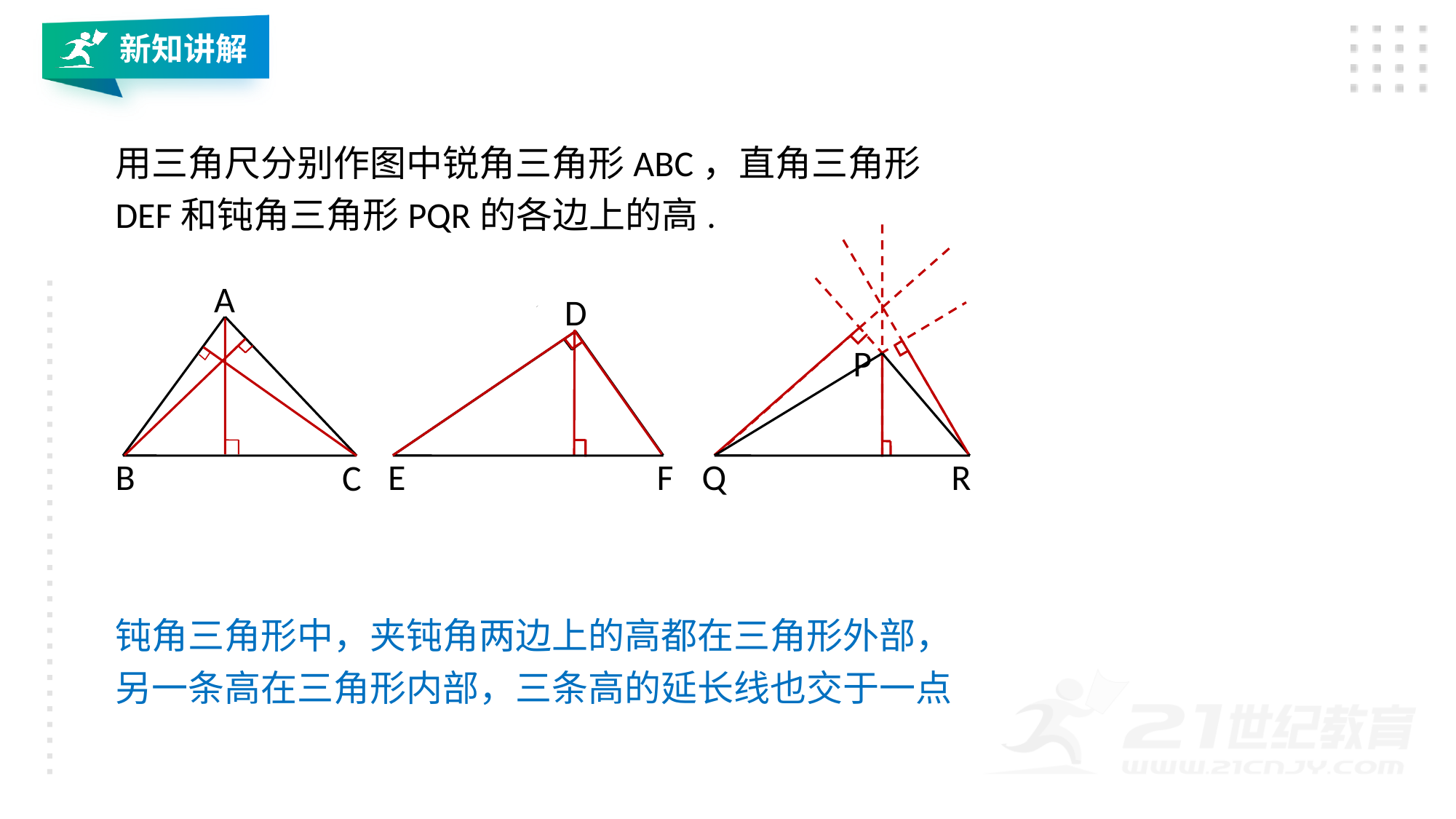

新知讲解
用三角尺分别作图中锐角三角形ABC，直角三角形DEF和钝角三角形PQR的各边上的高.

A
D

P

B
E
F
Q
R
C

钝角三角形中，夹钝角两边上的高都在三角形外部，另一条高在三角形内部，三条高的延长线也交于一点